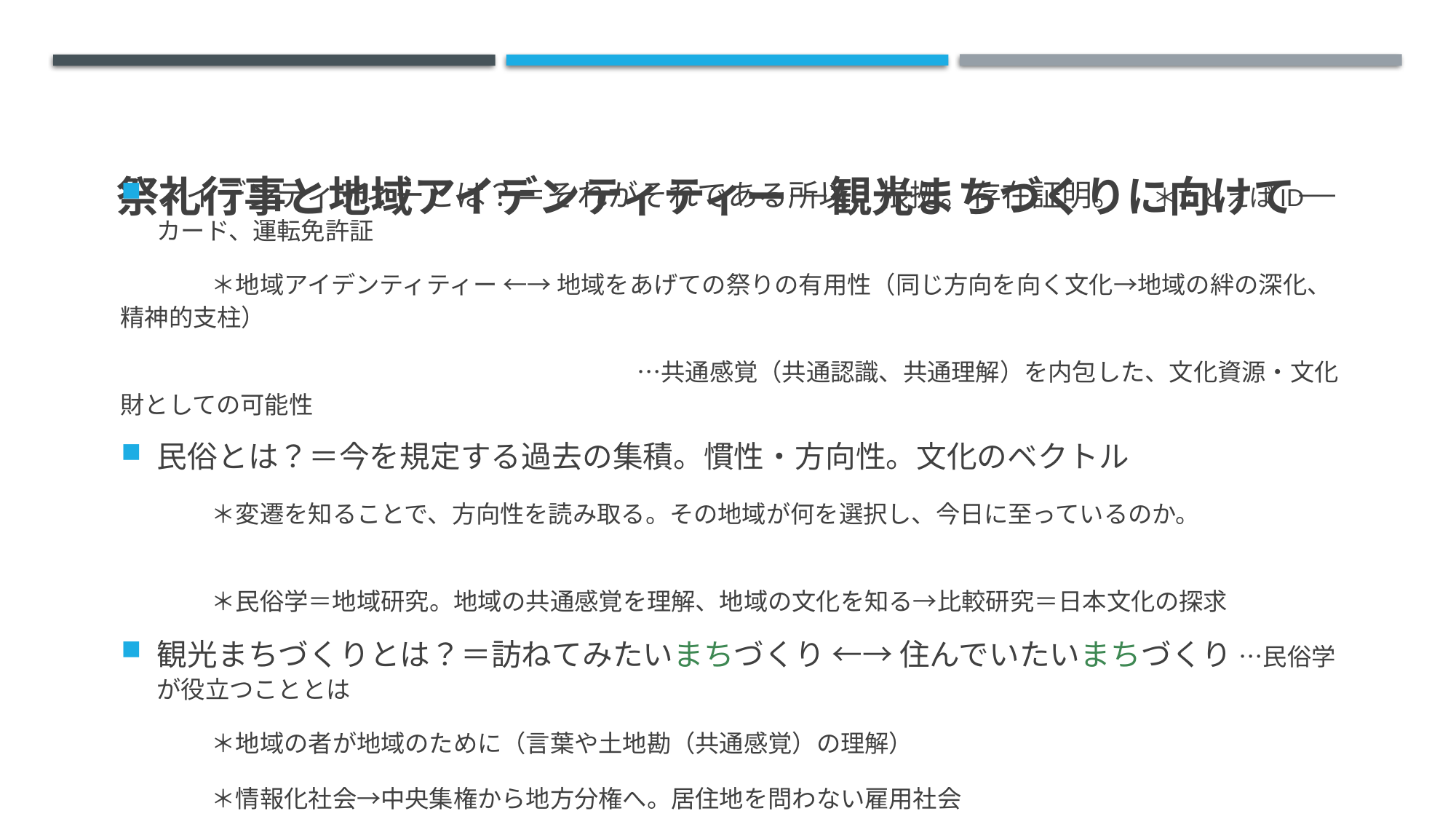

# 祭礼行事と地域アイデンティティー―観光まちづくりに向けて―
アイデンティティーとは？＝それがそれである所以、根拠。存在証明。　＊たとえばIDカード、運転免許証
　　　＊地域アイデンティティー ←→ 地域をあげての祭りの有用性（同じ方向を向く文化→地域の絆の深化、精神的支柱）
　　　　　　　　　　　　　　　　　…共通感覚（共通認識、共通理解）を内包した、文化資源・文化財としての可能性
民俗とは？＝今を規定する過去の集積。慣性・方向性。文化のベクトル
　　　＊変遷を知ることで、方向性を読み取る。その地域が何を選択し、今日に至っているのか。
　　　＊民俗学＝地域研究。地域の共通感覚を理解、地域の文化を知る→比較研究＝日本文化の探求
観光まちづくりとは？＝訪ねてみたいまちづくり ←→ 住んでいたいまちづくり …民俗学が役立つこととは
　　　＊地域の者が地域のために（言葉や土地勘（共通感覚）の理解）
　　　＊情報化社会→中央集権から地方分権へ。居住地を問わない雇用社会